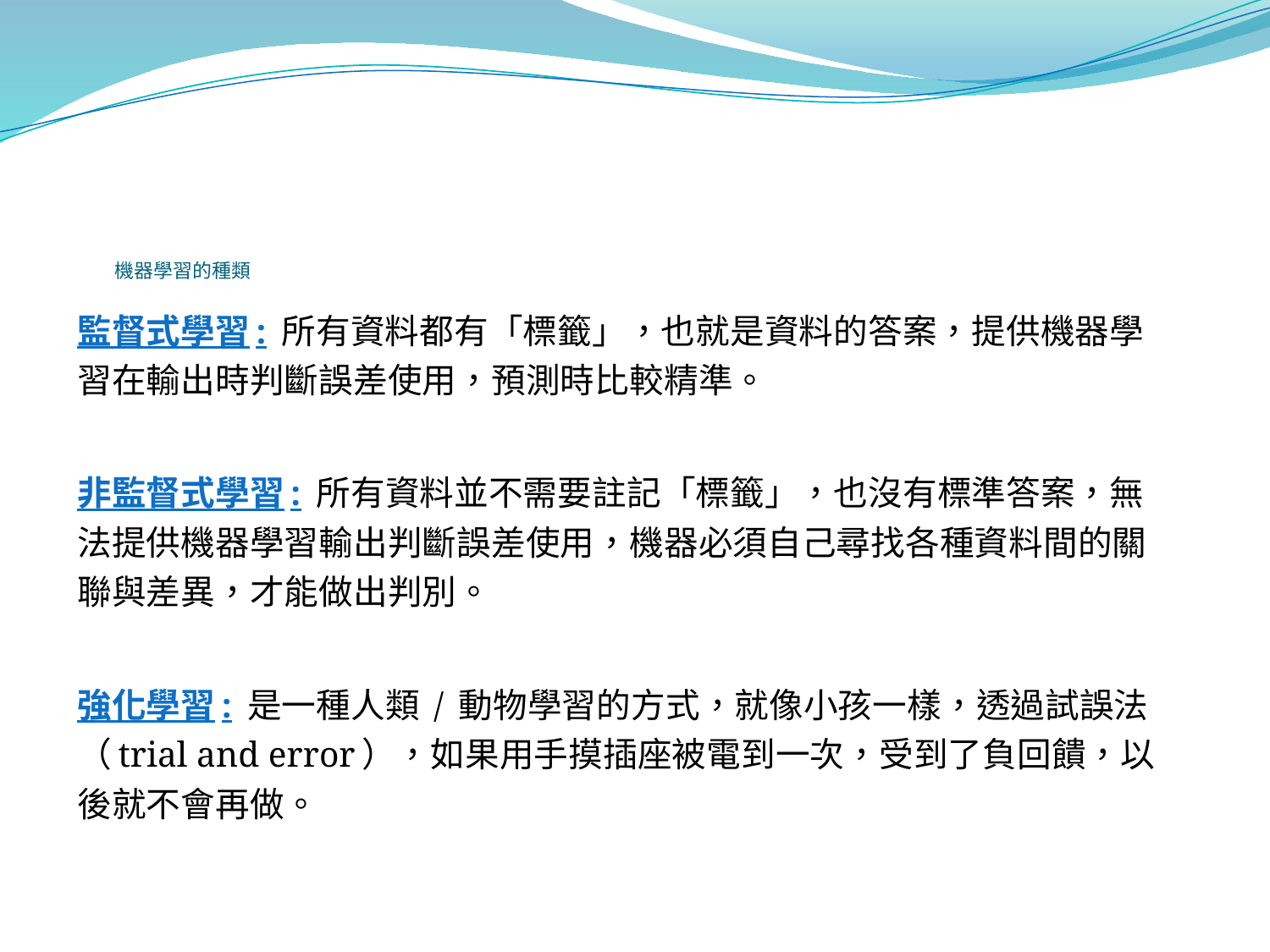

# 機器學習的種類

監督式學習: 所有資料都有「標籤」，也就是資料的答案，提供機器學習在輸出時判斷誤差使用，預測時比較精準。

非監督式學習: 所有資料並不需要註記「標籤」，也沒有標準答案，無法提供機器學習輸出判斷誤差使用，機器必須自己尋找各種資料間的關聯與差異，才能做出判別。

強化學習: 是一種人類 / 動物學習的方式，就像小孩一樣，透過試誤法（trial and error），如果用手摸插座被電到一次，受到了負回饋，以後就不會再做。